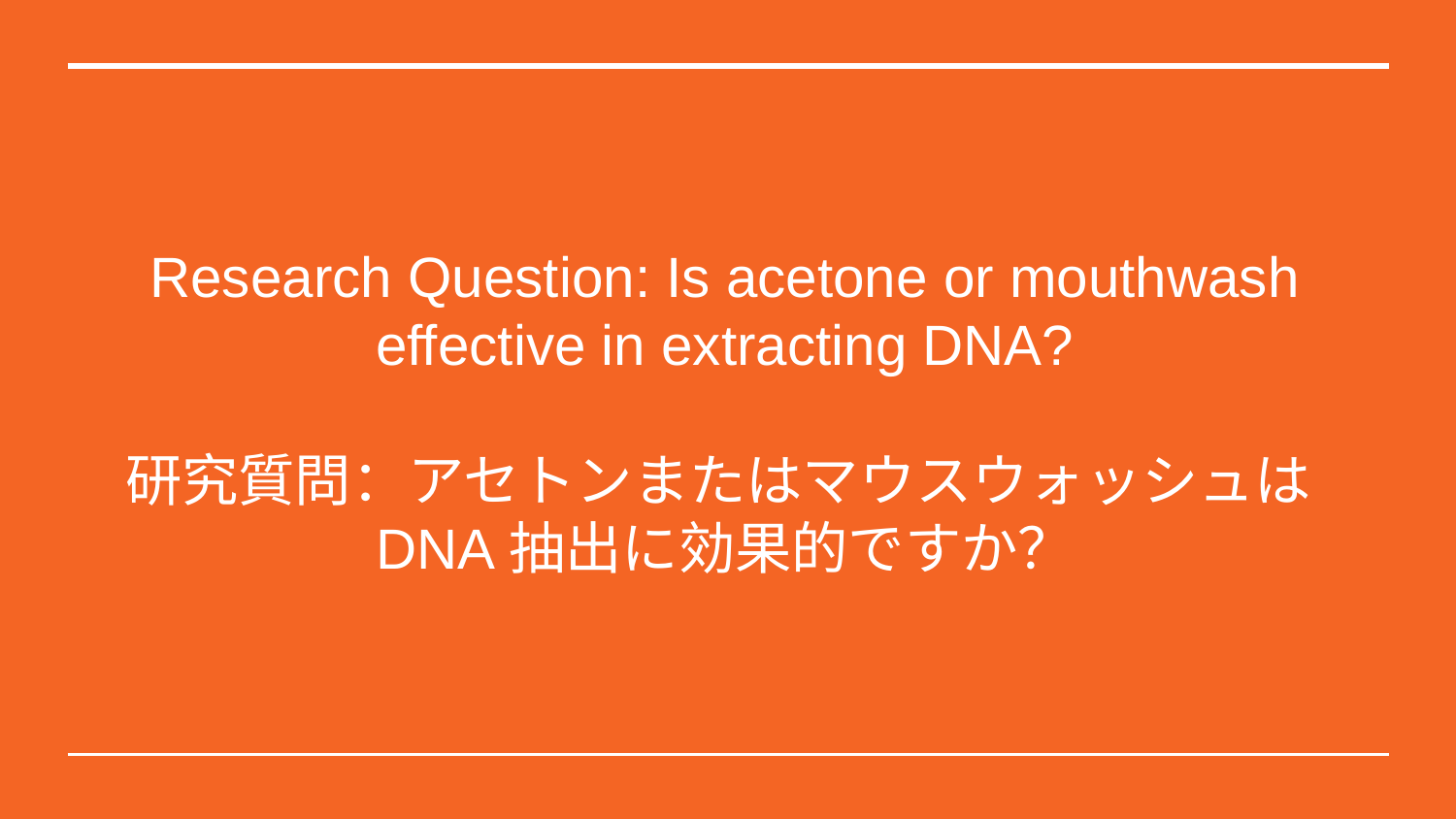

# Research Question: Is acetone or mouthwash effective in extracting DNA?

研究質問：アセトンまたはマウスウォッシュはDNA抽出に効果的ですか？